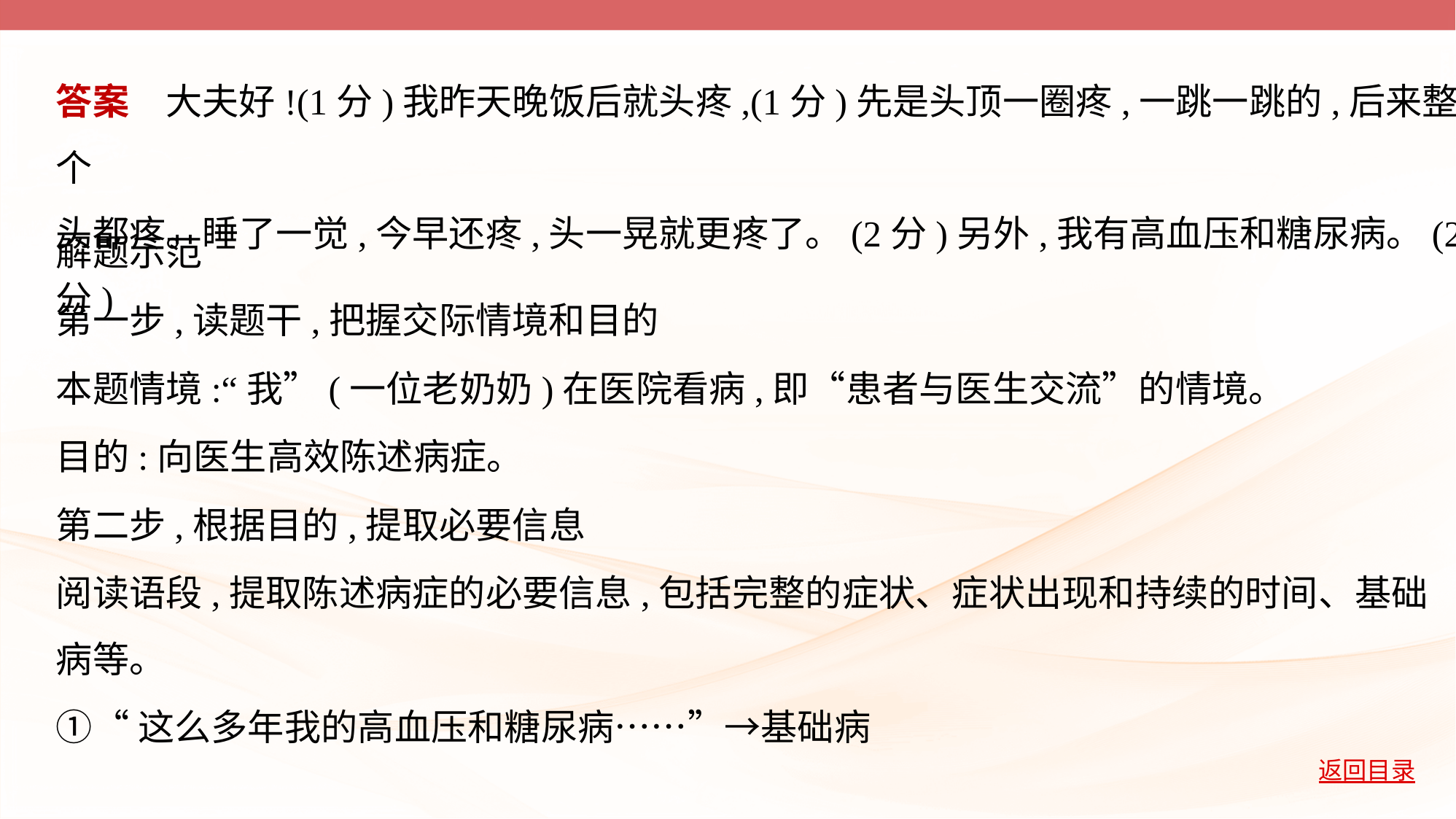

答案　大夫好!(1分)我昨天晚饭后就头疼,(1分)先是头顶一圈疼,一跳一跳的,后来整个
头都疼。睡了一觉,今早还疼,头一晃就更疼了。(2分)另外,我有高血压和糖尿病。(2分)
解题示范
第一步,读题干,把握交际情境和目的
本题情境:“我”(一位老奶奶)在医院看病,即“患者与医生交流”的情境。
目的:向医生高效陈述病症。
第二步,根据目的,提取必要信息
阅读语段,提取陈述病症的必要信息,包括完整的症状、症状出现和持续的时间、基础
病等。
①“这么多年我的高血压和糖尿病……”→基础病